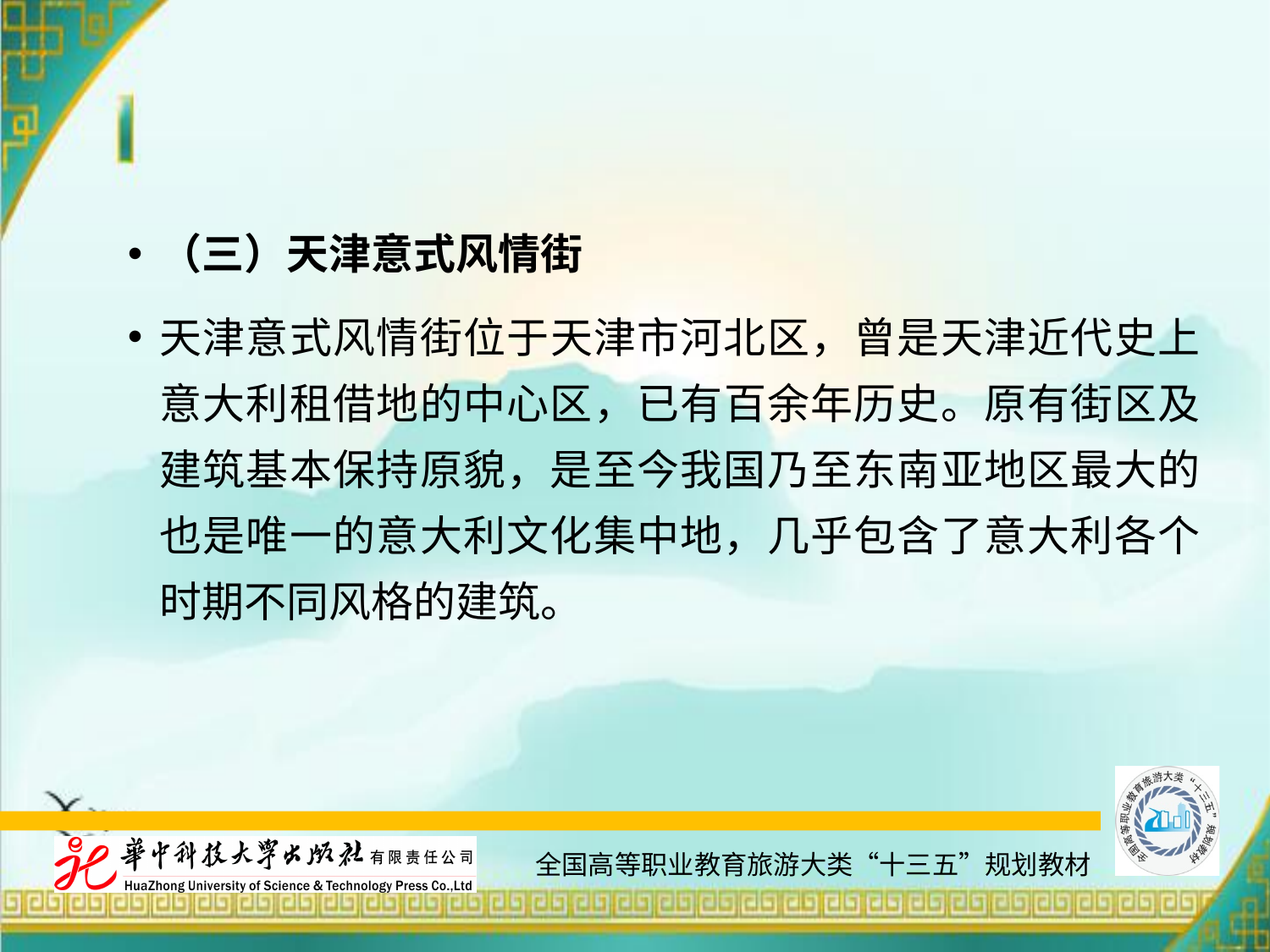

#
（三）天津意式风情街
天津意式风情街位于天津市河北区，曾是天津近代史上意大利租借地的中心区，已有百余年历史。原有街区及建筑基本保持原貌，是至今我国乃至东南亚地区最大的也是唯一的意大利文化集中地，几乎包含了意大利各个时期不同风格的建筑。